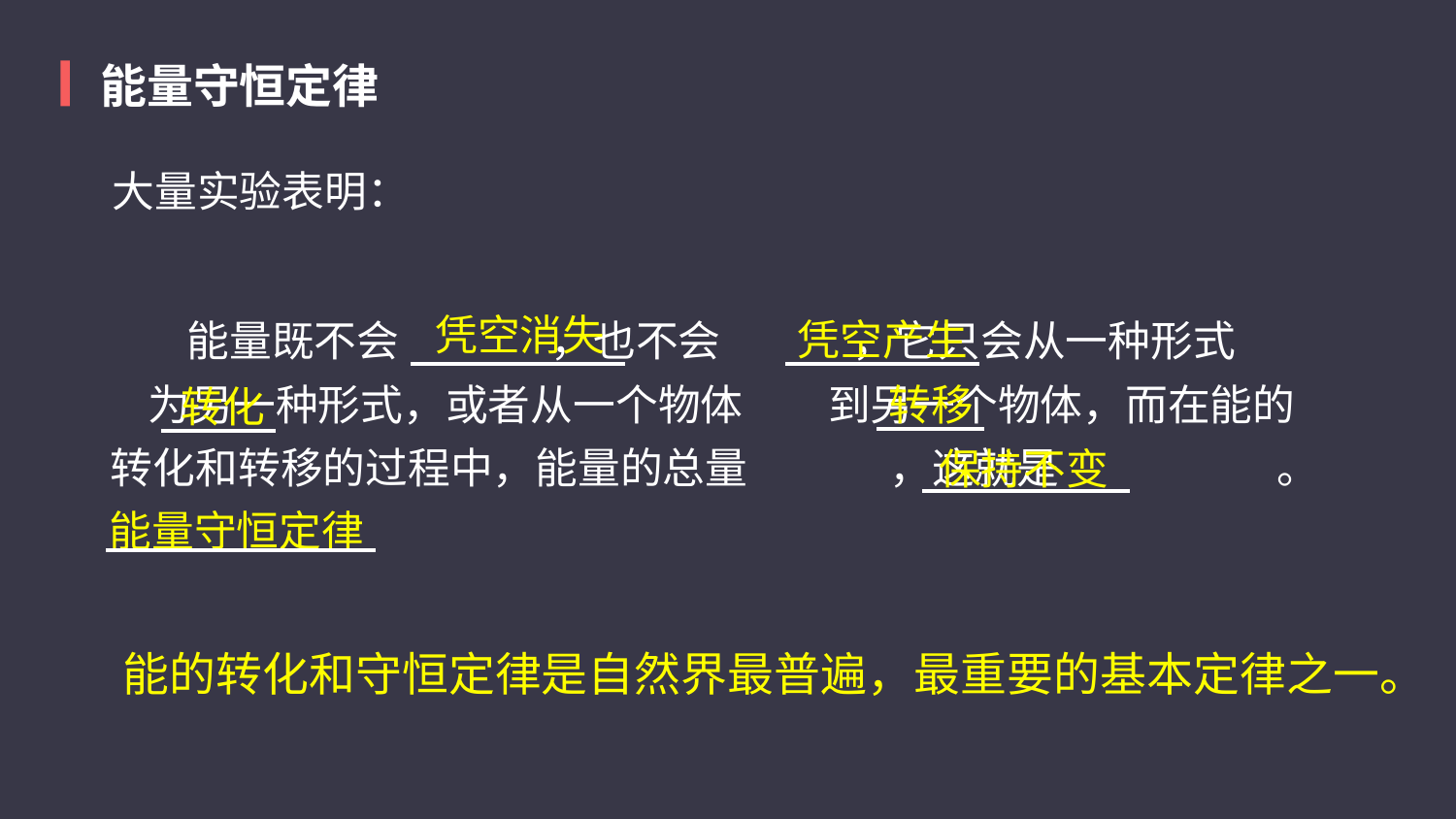

能量守恒定律

大量实验表明：
凭空消失
凭空产生
       能量既不会                ，也不会              ，它只会从一种形式          为另一种形式，或者从一个物体         到另一个物体，而在能的转化和转移的过程中，能量的总量               ，这就是                       。
转移
转化
保持不变
能量守恒定律
能的转化和守恒定律是自然界最普遍，最重要的基本定律之一。